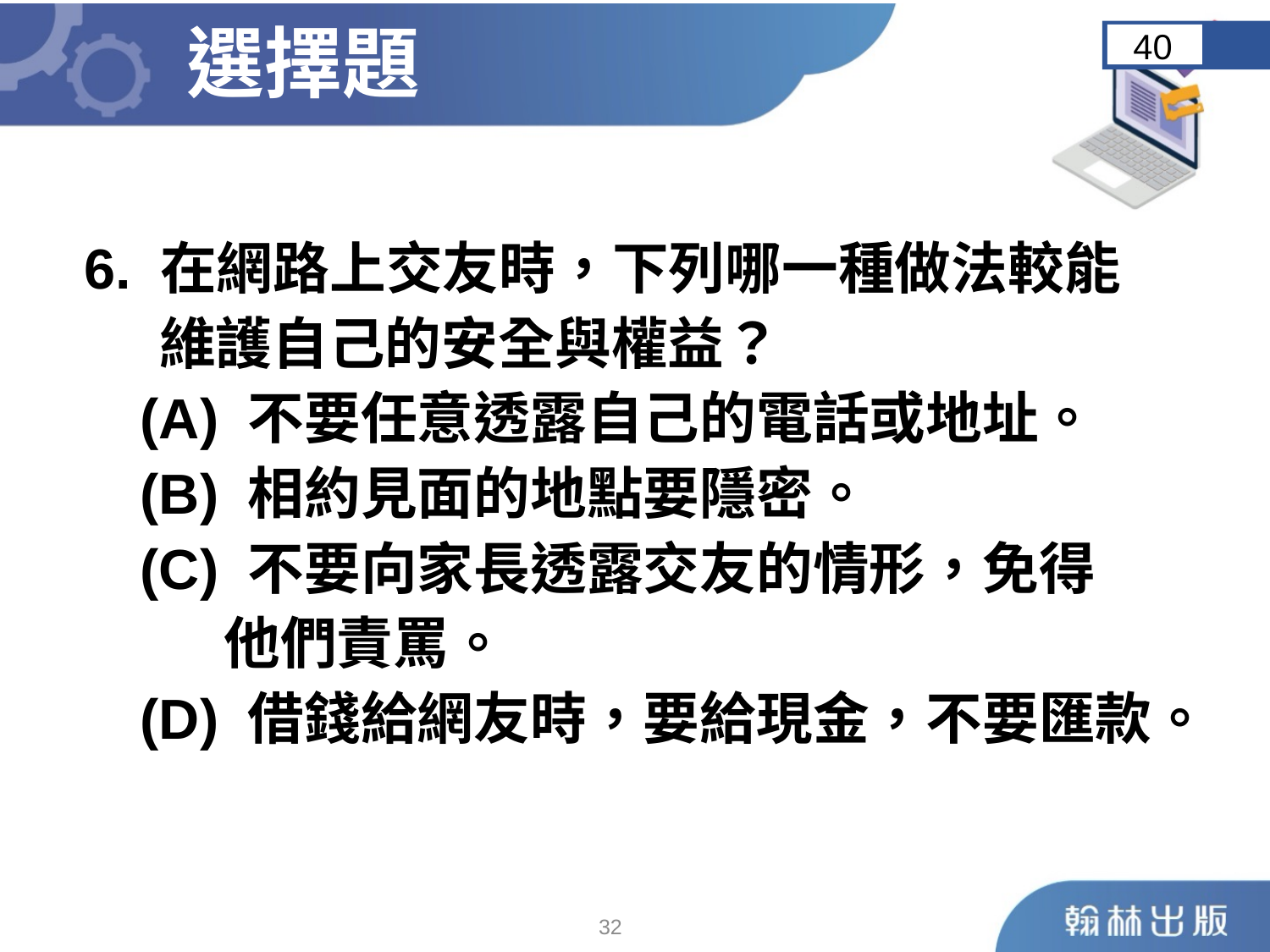

選擇題
40
 6. 在網路上交友時，下列哪一種做法較能
      維護自己的安全與權益？
	   (A) 不要任意透露自己的電話或地址。
	   (B) 相約見面的地點要隱密。
	   (C) 不要向家長透露交友的情形，免得
           他們責罵。
	   (D) 借錢給網友時，要給現金，不要匯款。

32